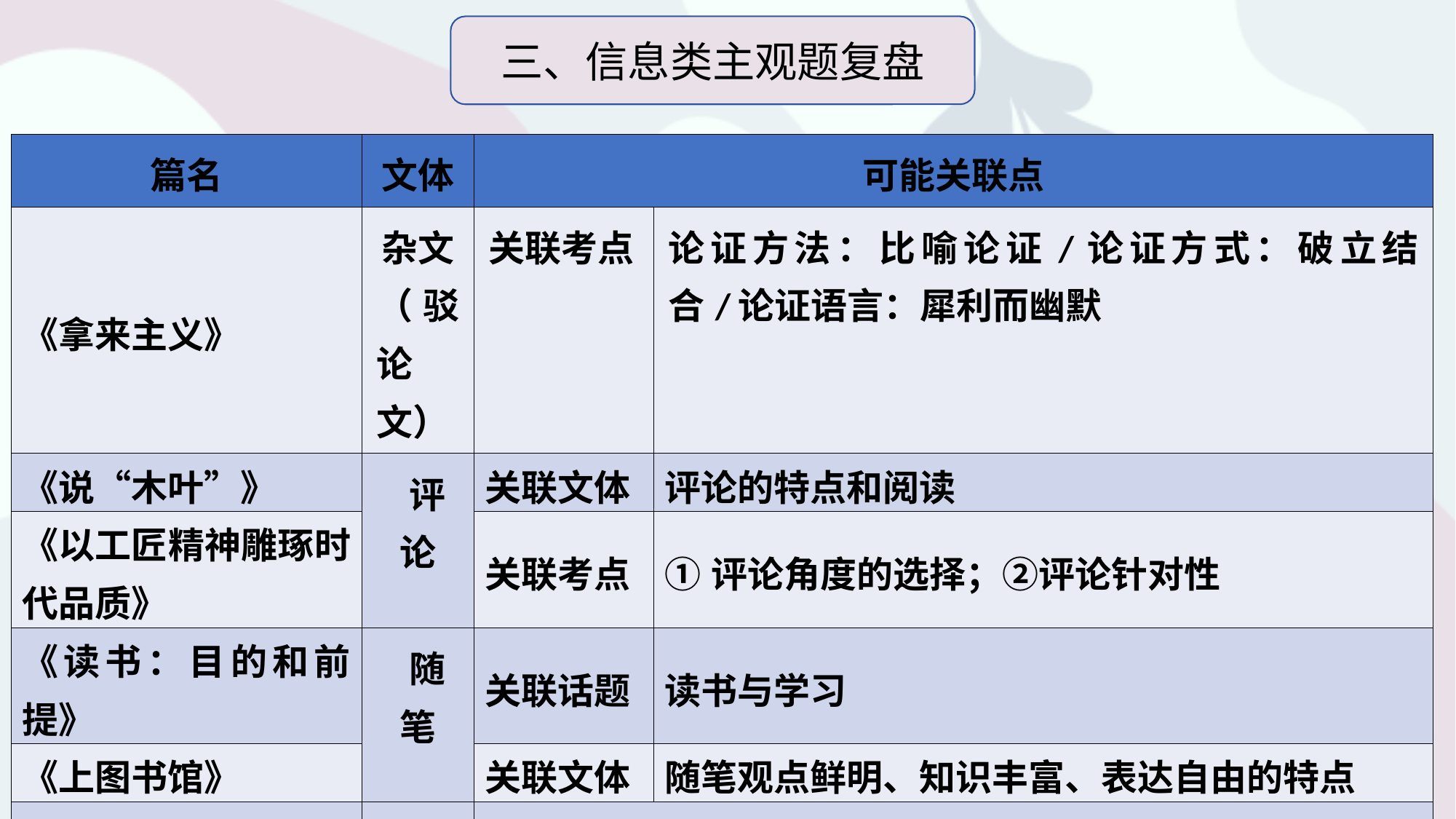

三、信息类主观题复盘
| 篇名 | 文体 | 可能关联点 |  |
| --- | --- | --- | --- |
| 《拿来主义》 | 杂文 （驳论文） | 关联考点 | 论证方法：比喻论证/论证方式：破立结合/论证语言：犀利而幽默 |
| 《说“木叶”》 | 评论 | 关联文体 | 评论的特点和阅读 |
| 《以工匠精神雕琢时代品质》 |  | 关联考点 | ①评论角度的选择；②评论针对性 |
| 《读书：目的和前提》 | 随笔 | 关联话题 | 读书与学习 |
| 《上图书馆》 |  | 关联文体 | 随笔观点鲜明、知识丰富、表达自由的特点 |
| 《乡土中国》 | 社会论著 | 在“整本书阅读”一章中梳理 |  |